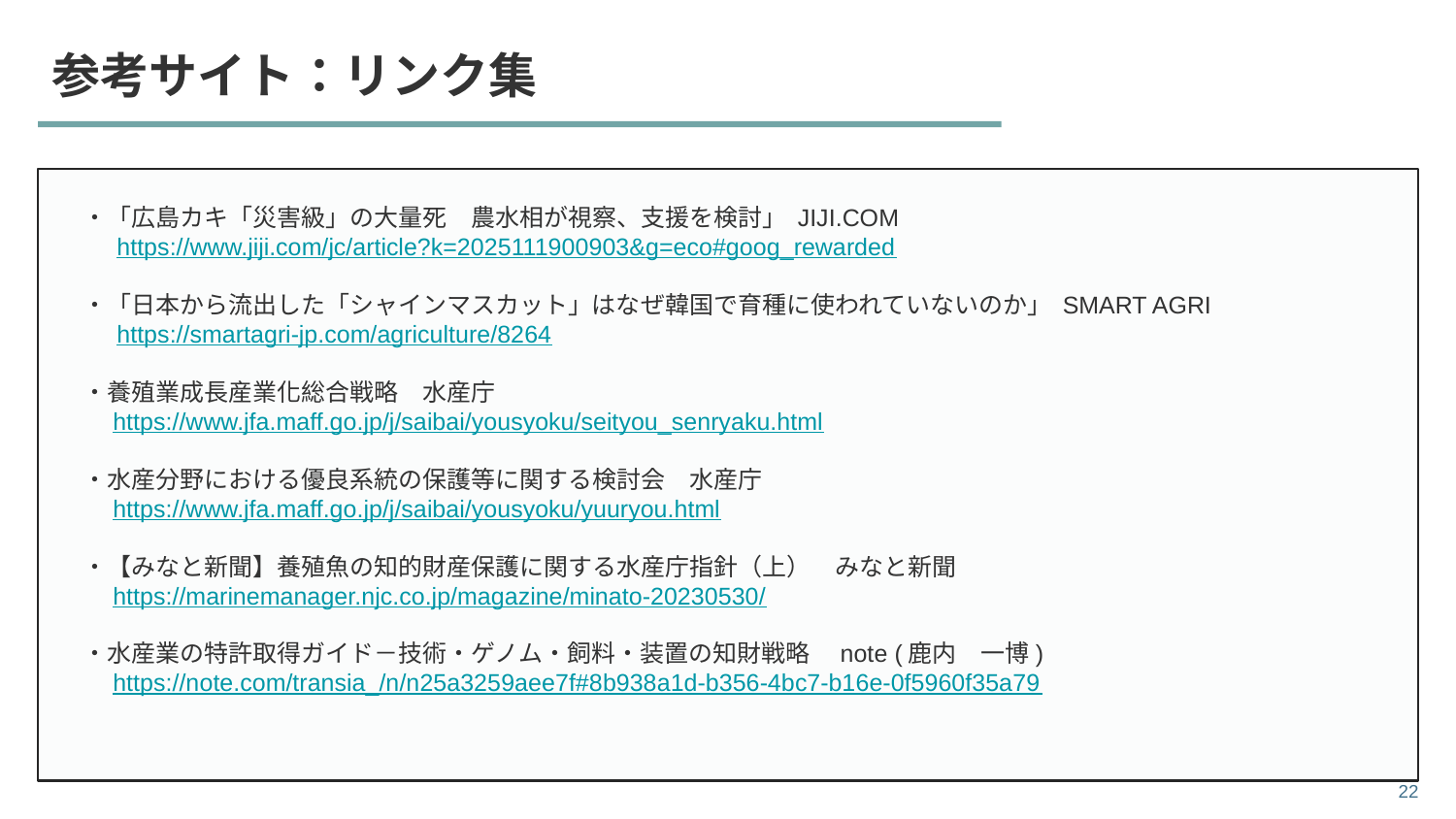

参考サイト：リンク集

・「広島カキ「災害級」の大量死　農水相が視察、支援を検討」 JIJI.COM
     https://www.jiji.com/jc/article?k=2025111900903&g=eco#goog_rewarded

・「日本から流出した「シャインマスカット」はなぜ韓国で育種に使われていないのか」 SMART AGRI
     https://smartagri-jp.com/agriculture/8264

・養殖業成長産業化総合戦略　水産庁
　https://www.jfa.maff.go.jp/j/saibai/yousyoku/seityou_senryaku.html

・水産分野における優良系統の保護等に関する検討会　水産庁
　https://www.jfa.maff.go.jp/j/saibai/yousyoku/yuuryou.html

・【みなと新聞】養殖魚の知的財産保護に関する水産庁指針（上）　みなと新聞
　https://marinemanager.njc.co.jp/magazine/minato-20230530/

・水産業の特許取得ガイド－技術・ゲノム・飼料・装置の知財戦略　note (鹿内　一博)
　https://note.com/transia_/n/n25a3259aee7f#8b938a1d-b356-4bc7-b16e-0f5960f35a79
22